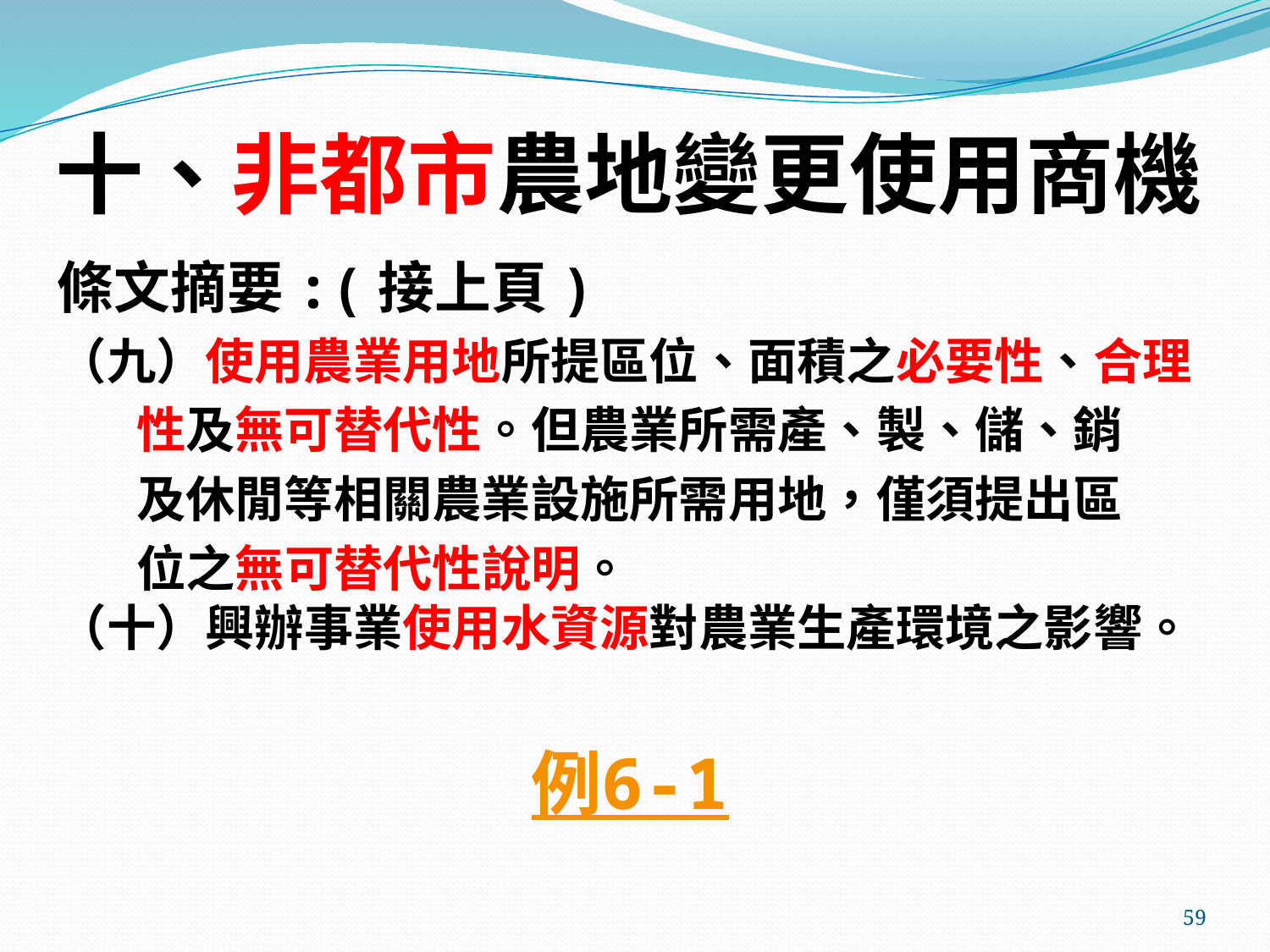

# 十、非都市農地變更使用商機
條文摘要:(接上頁)
（九）使用農業用地所提區位、面積之必要性、合理
      性及無可替代性。但農業所需產、製、儲、銷
      及休閒等相關農業設施所需用地，僅須提出區
      位之無可替代性說明。
（十）興辦事業使用水資源對農業生產環境之影響。

例6-1

59